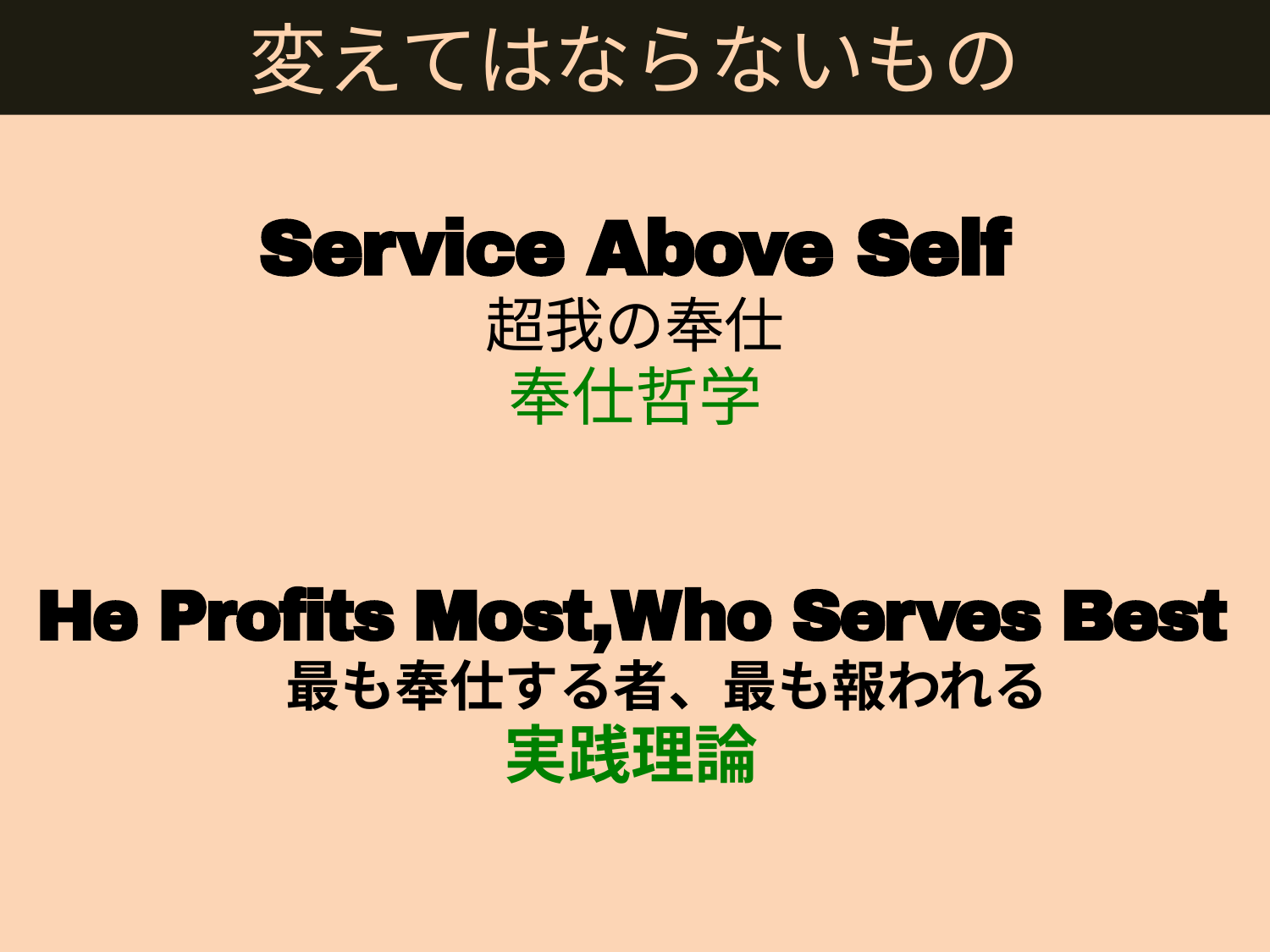

# 変えてはならないもの
Service Above Self
超我の奉仕
奉仕哲学

 He Profits Most,Who Serves Best
　　　　　最も奉仕する者、最も報われる
　　　　　　　　　実践理論